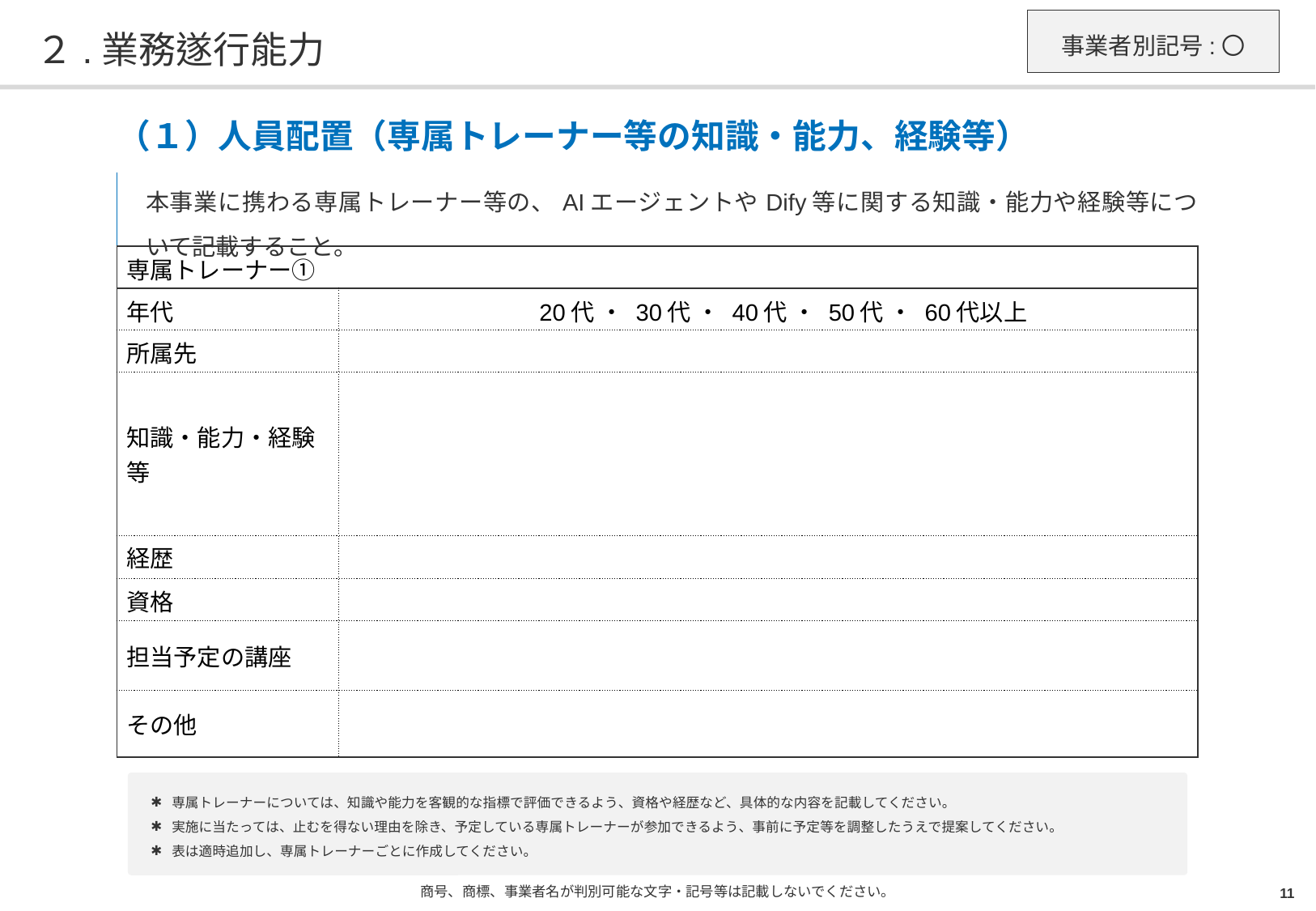

事業者別記号:〇
# ２.業務遂行能力
| （１）人員配置（専属トレーナー等の知識・能力、経験等） |
| --- |
| 本事業に携わる専属トレーナー等の、AIエージェントやDify等に関する知識・能力や経験等について記載すること。 |
| 専属トレーナー① |  |
| --- | --- |
| 年代 | 20代 ・ 30代 ・ 40代 ・ 50代 ・ 60代以上 |
| 所属先 |  |
| 知識・能力・経験等 |  |
| 経歴 |  |
| 資格 |  |
| 担当予定の講座 |  |
| その他 |  |
専属トレーナーについては、知識や能力を客観的な指標で評価できるよう、資格や経歴など、具体的な内容を記載してください。
実施に当たっては、止むを得ない理由を除き、予定している専属トレーナーが参加できるよう、事前に予定等を調整したうえで提案してください。
表は適時追加し、専属トレーナーごとに作成してください。
商号、商標、事業者名が判別可能な文字・記号等は記載しないでください。
11